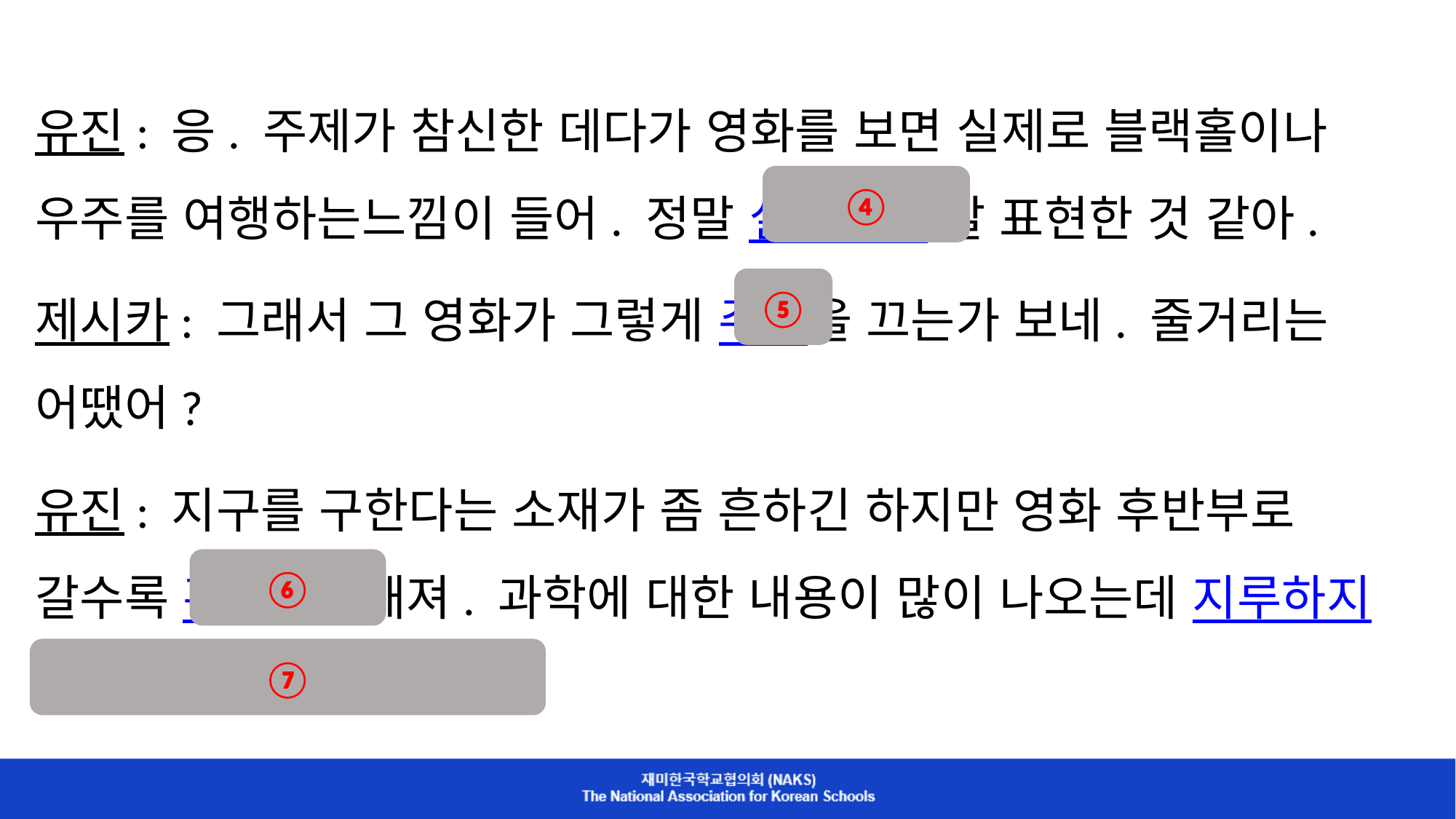

유진: 응. 주제가 참신한 데다가 영화를 보면 실제로 블랙홀이나 우주를 여행하는느낌이 들어. 정말 실감나게 잘 표현한 것 같아.
제시카: 그래서 그 영화가 그렇게 주목을 끄는가 보네. 줄거리는 어땠어?
유진: 지구를 구한다는 소재가 좀 흔하긴 하지만 영화 후반부로 갈수록 흥미진진해져. 과학에 대한 내용이 많이 나오는데 지루하지 않고 신기했어.
④
⑤
⑥
⑦